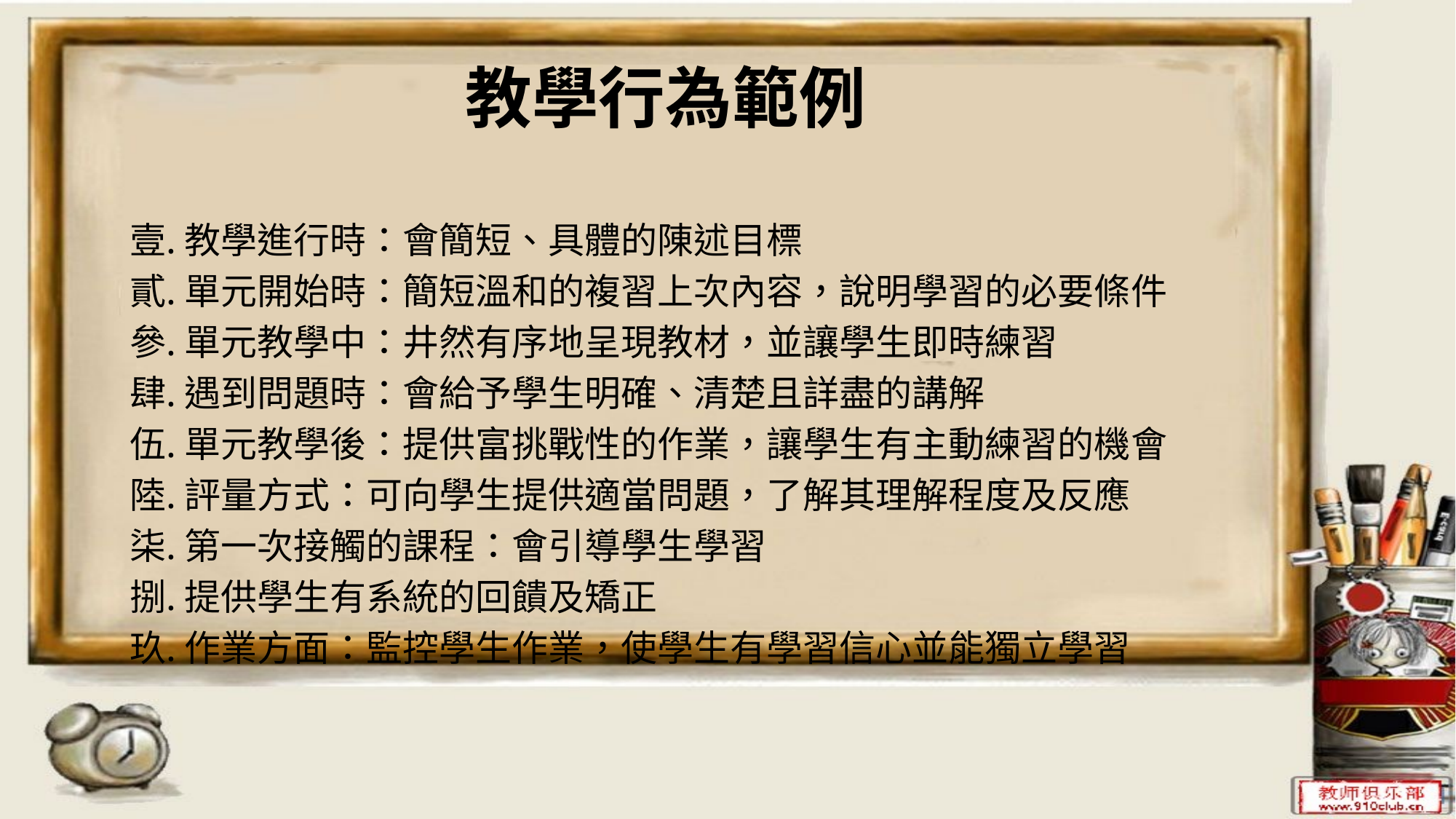

# 教學行為範例
教學進行時：會簡短、具體的陳述目標
單元開始時：簡短溫和的複習上次內容，說明學習的必要條件
單元教學中：井然有序地呈現教材，並讓學生即時練習
遇到問題時：會給予學生明確、清楚且詳盡的講解
單元教學後：提供富挑戰性的作業，讓學生有主動練習的機會
評量方式：可向學生提供適當問題，了解其理解程度及反應
第一次接觸的課程：會引導學生學習
提供學生有系統的回饋及矯正
作業方面：監控學生作業，使學生有學習信心並能獨立學習